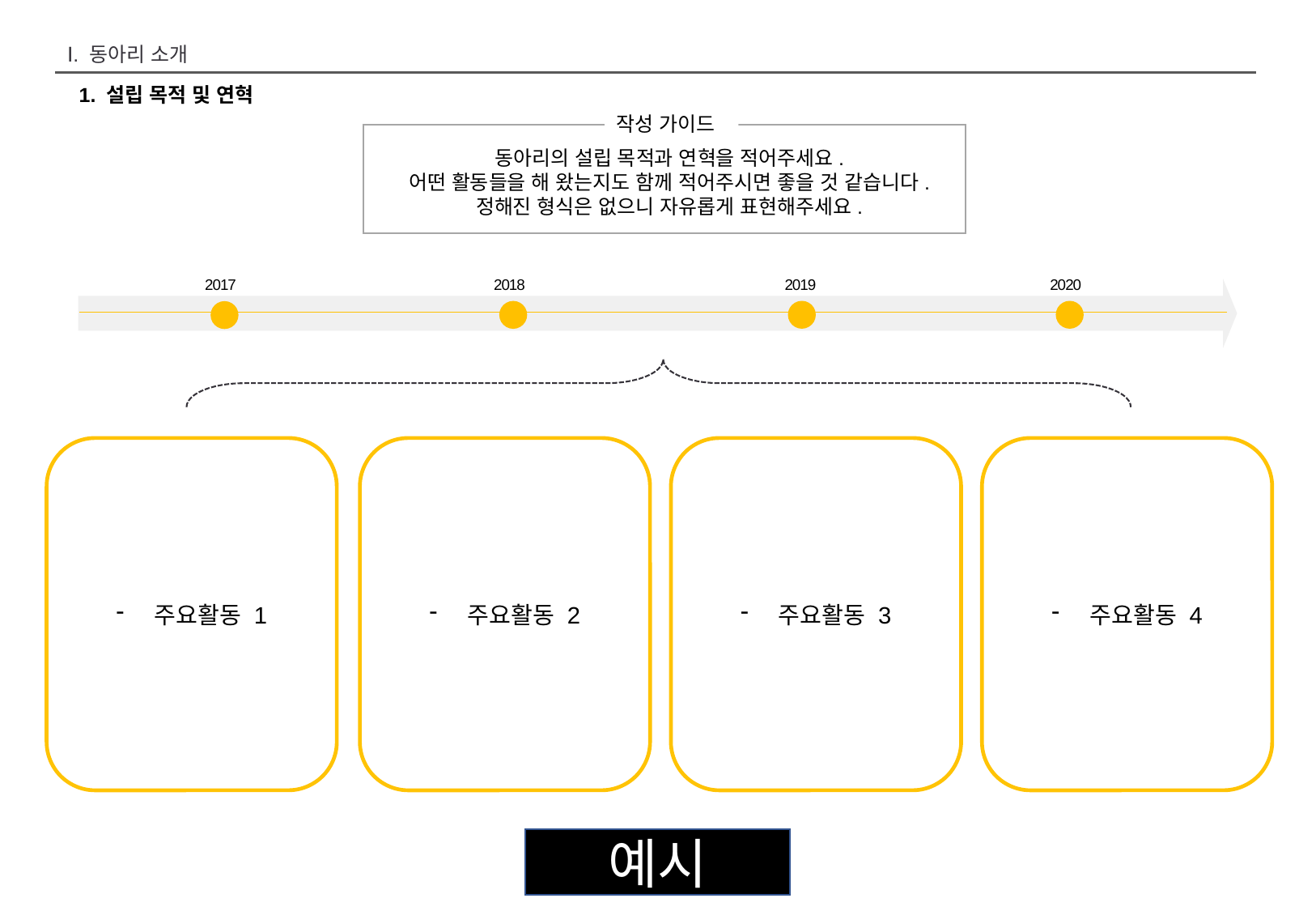

Ⅰ. 동아리 소개
1. 설립 목적 및 연혁
작성 가이드
동아리의 설립 목적과 연혁을 적어주세요.
어떤 활동들을 해 왔는지도 함께 적어주시면 좋을 것 같습니다.
정해진 형식은 없으니 자유롭게 표현해주세요.

2017
2020
2019
2018

주요활동 2
주요활동 3
주요활동 4
주요활동 1
주요내용
주요내용
예시